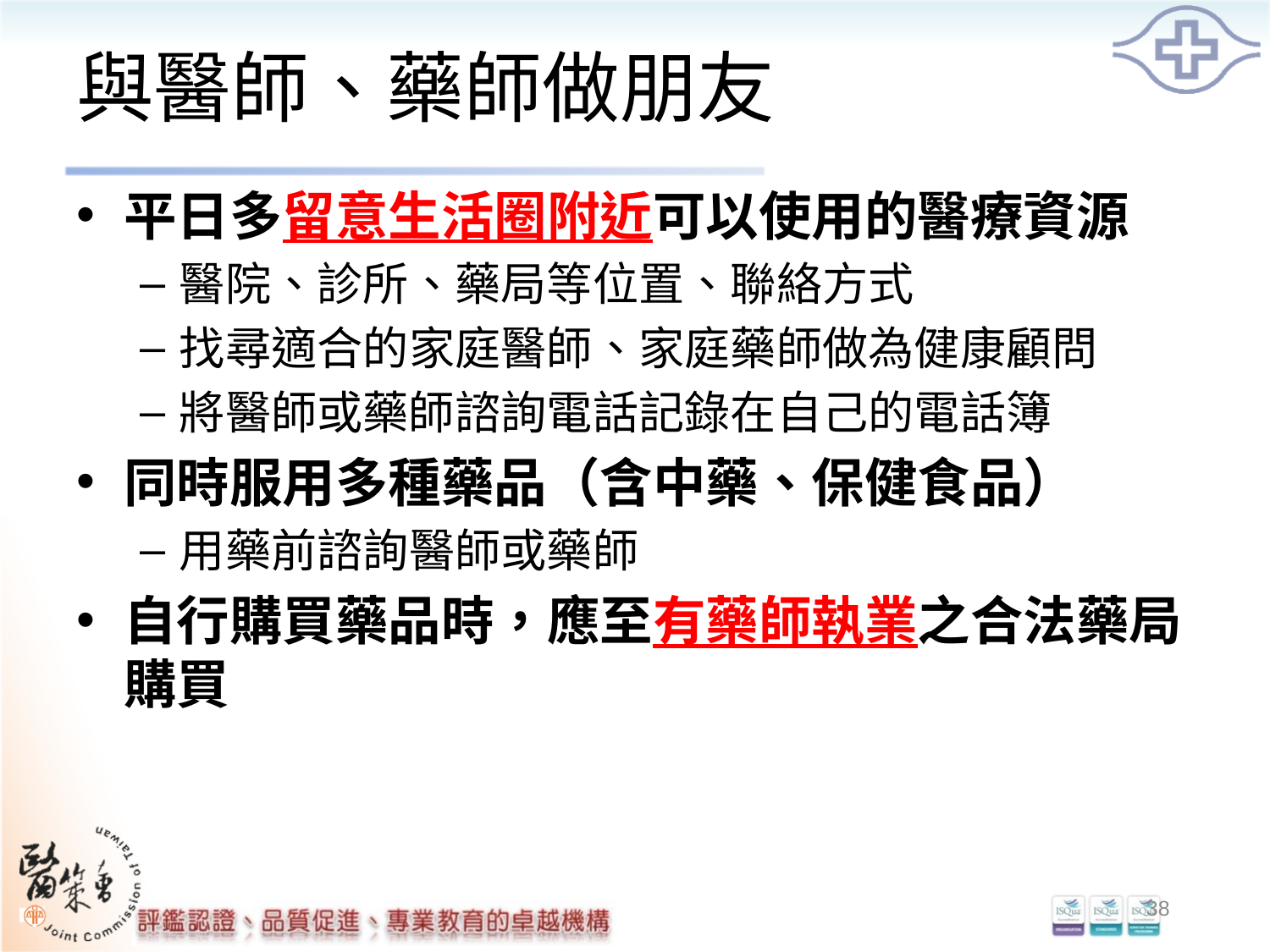

# 與醫師、藥師做朋友
平日多留意生活圈附近可以使用的醫療資源
醫院、診所、藥局等位置、聯絡方式
找尋適合的家庭醫師、家庭藥師做為健康顧問
將醫師或藥師諮詢電話記錄在自己的電話簿
同時服用多種藥品（含中藥、保健食品）
用藥前諮詢醫師或藥師
自行購買藥品時，應至有藥師執業之合法藥局購買

3838